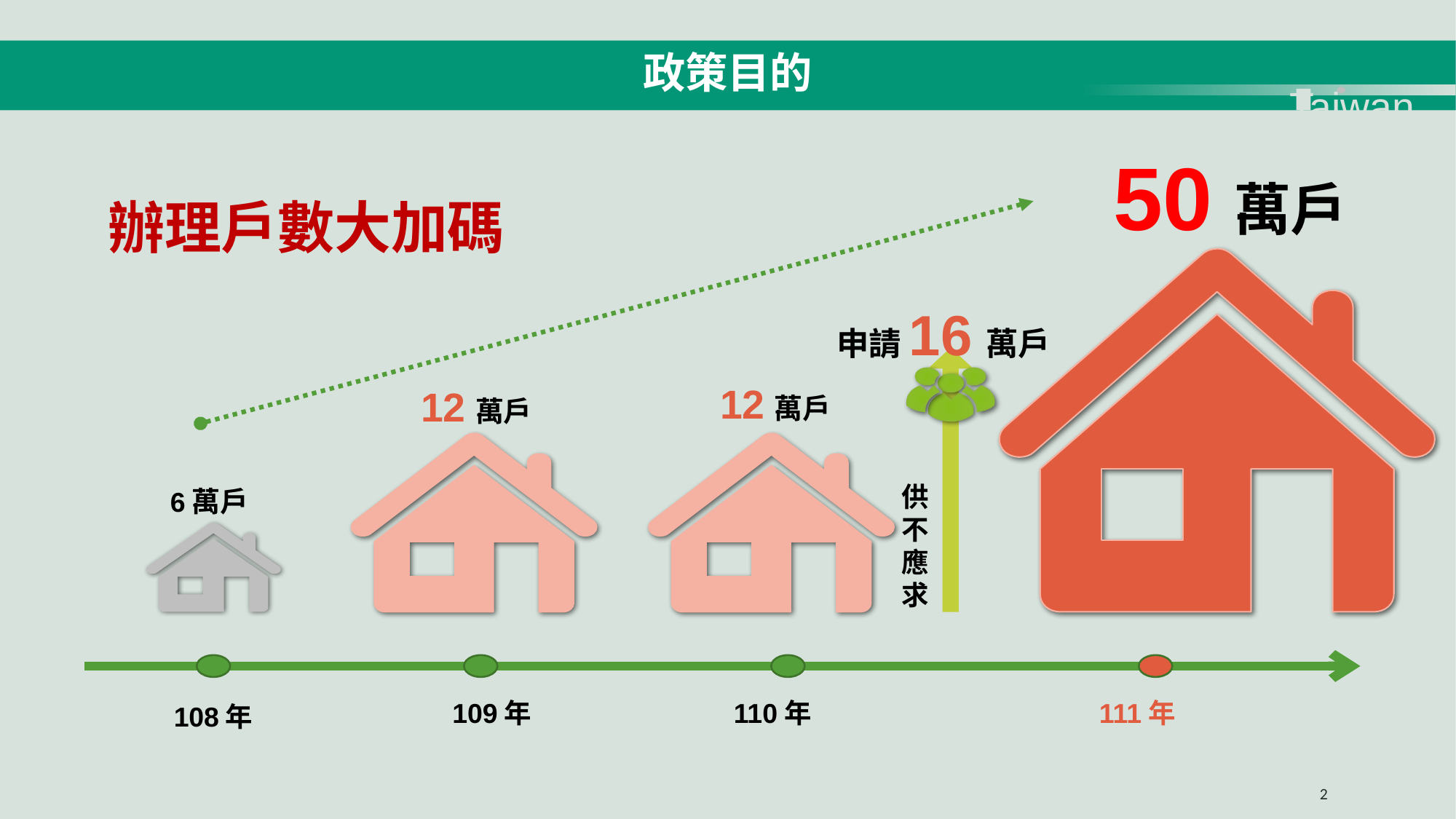

政策目的

Taiwan

50萬戶
辦理戶數大加碼

申請16萬戶

12萬戶
12萬戶

供不應求
6萬戶

109年
110年
111年
108年
2